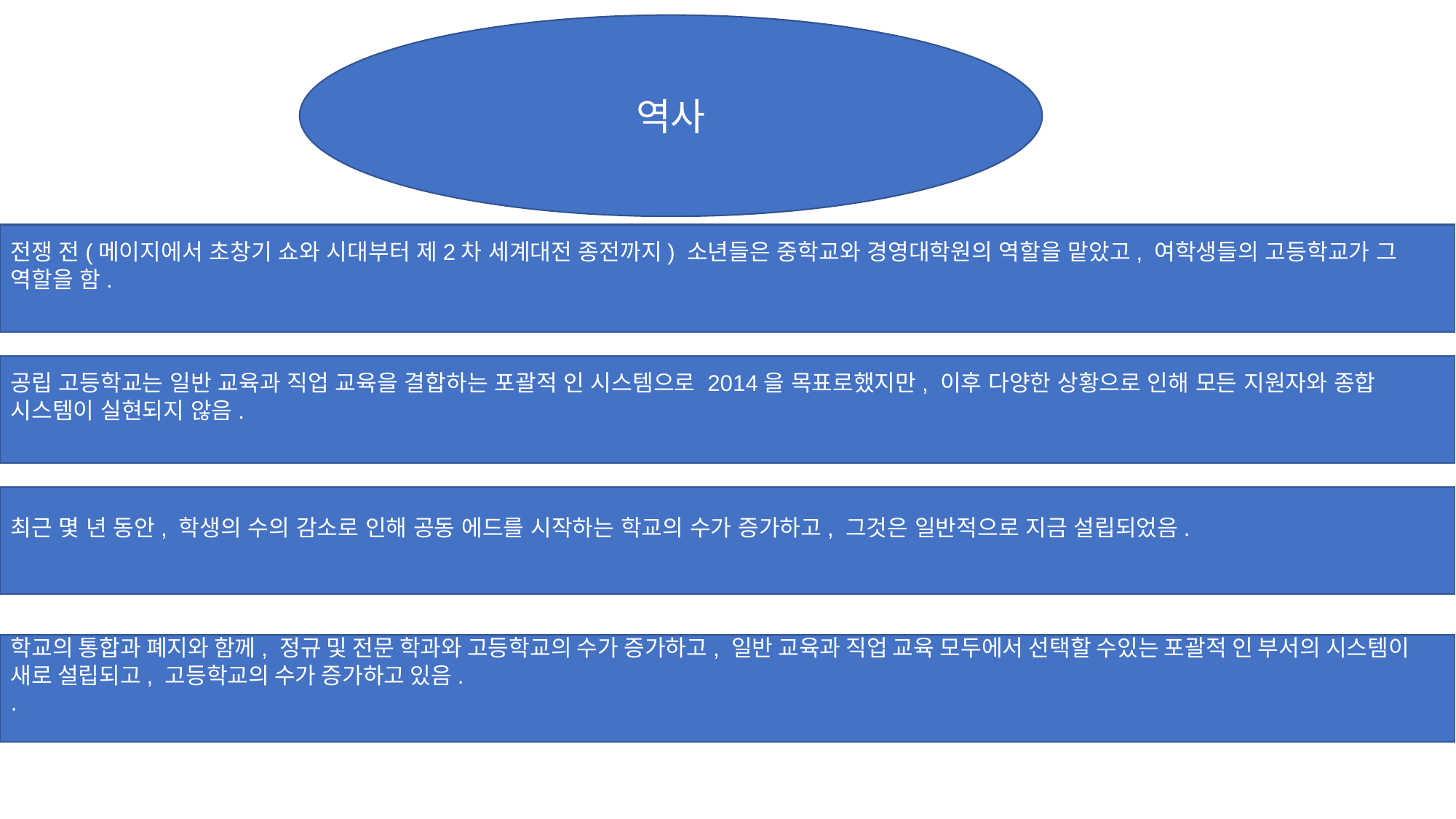

역사

# ㅍ
전쟁 전(메이지에서 초창기 쇼와 시대부터 제2차 세계대전 종전까지) 소년들은 중학교와 경영대학원의 역할을 맡았고, 여학생들의 고등학교가 그 역할을 함.

공립 고등학교는 일반 교육과 직업 교육을 결합하는 포괄적 인 시스템으로 2014을 목표로했지만, 이후 다양한 상황으로 인해 모든 지원자와 종합 시스템이 실현되지 않음.

최근 몇 년 동안, 학생의 수의 감소로 인해 공동 에드를 시작하는 학교의 수가 증가하고, 그것은 일반적으로 지금 설립되었음.

학교의 통합과 폐지와 함께, 정규 및 전문 학과와 고등학교의 수가 증가하고, 일반 교육과 직업 교육 모두에서 선택할 수있는 포괄적 인 부서의 시스템이 새로 설립되고, 고등학교의 수가 증가하고 있음.
.